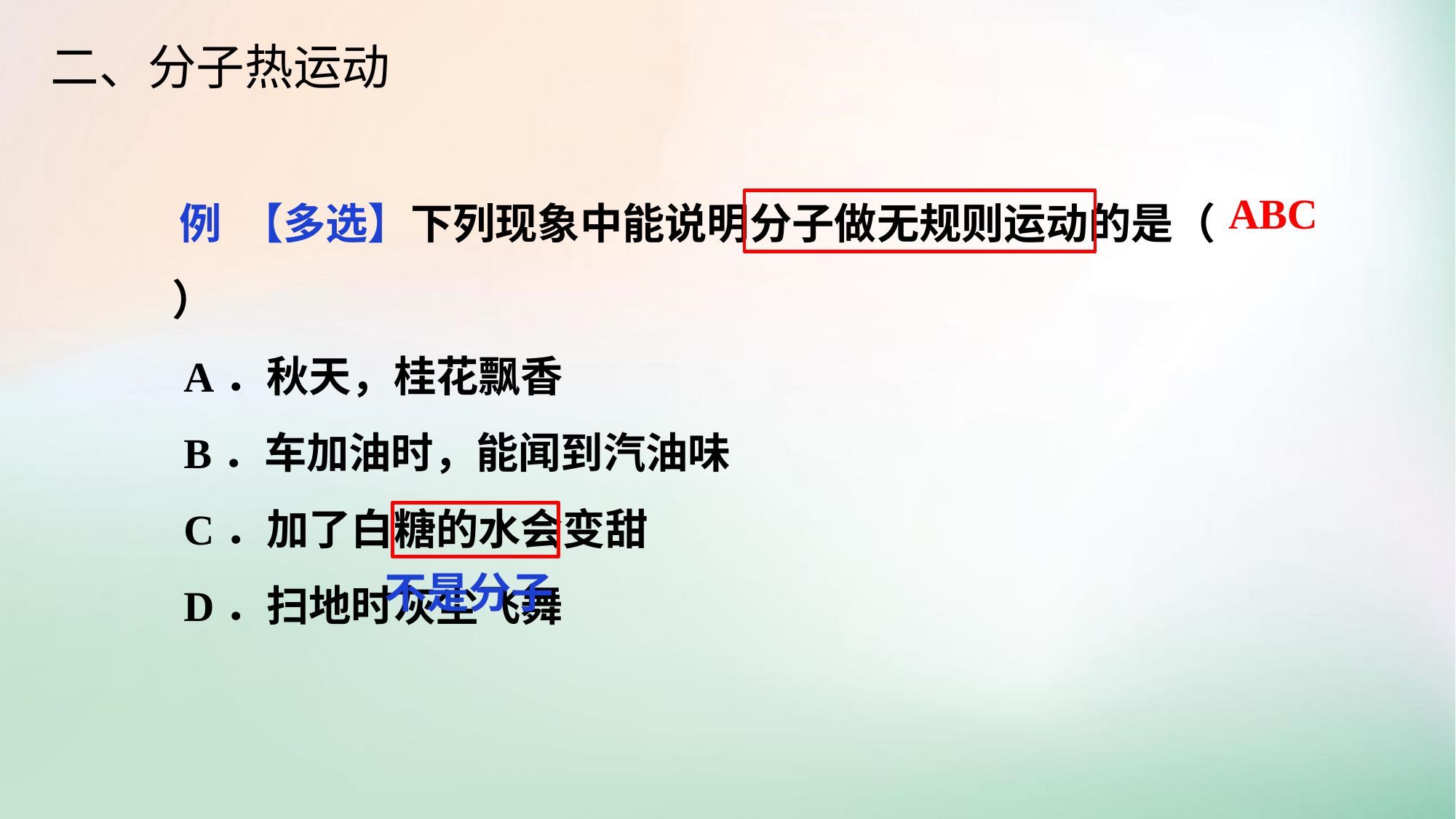

二、分子热运动
 例  【多选】下列现象中能说明分子做无规则运动的是（         ）
  A．秋天，桂花飘香
  B．车加油时，能闻到汽油味
  C．加了白糖的水会变甜
  D．扫地时灰尘飞舞
ABC

不是分子